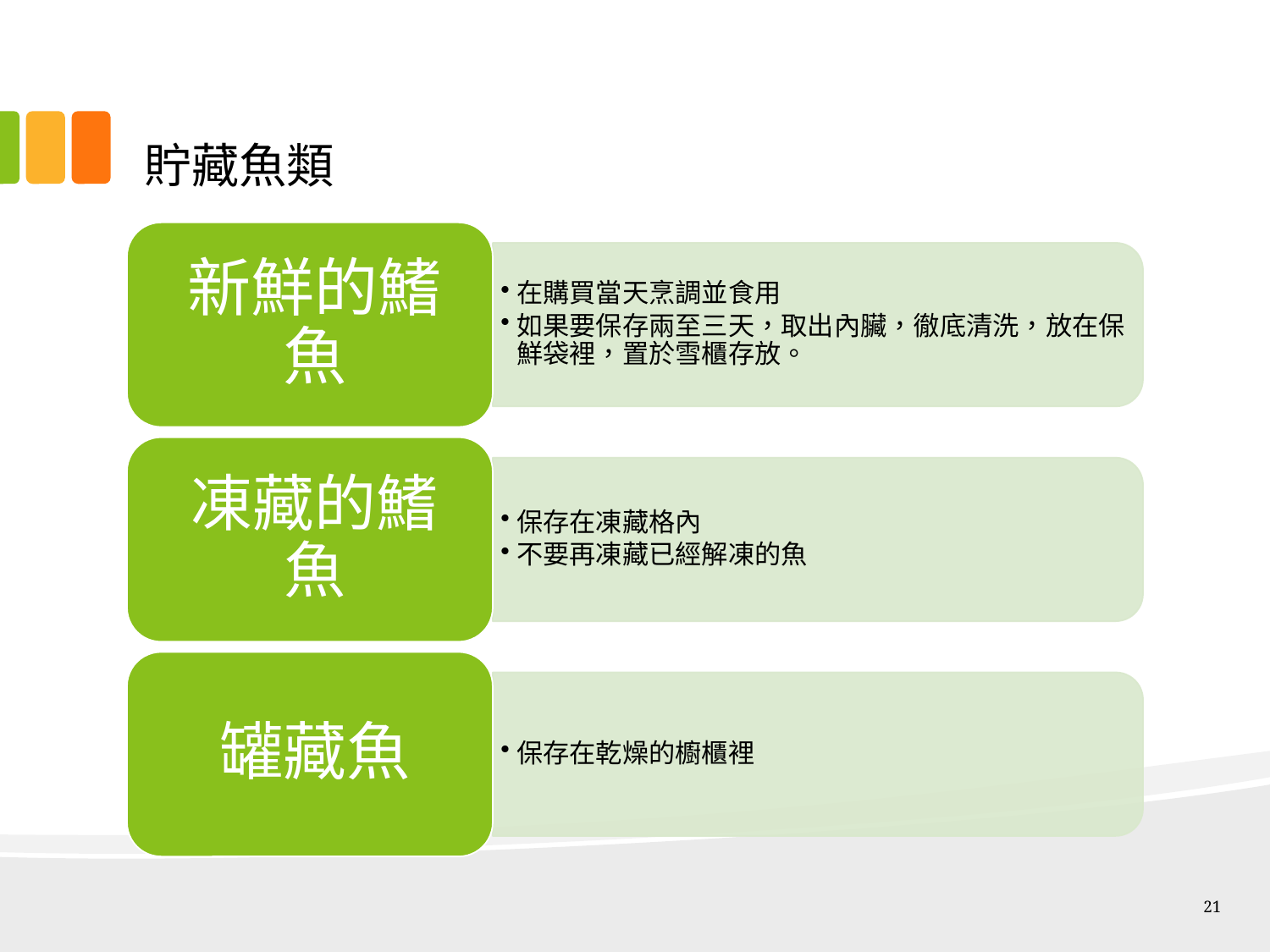

# 貯藏魚類
在購買當天烹調並食用
如果要保存兩至三天，取出內臟，徹底清洗，放在保鮮袋裡，置於雪櫃存放。
新鮮的鰭魚
保存在凍藏格內
不要再凍藏已經解凍的魚
凍藏的鰭魚
保存在乾燥的櫥櫃裡
罐藏魚
21